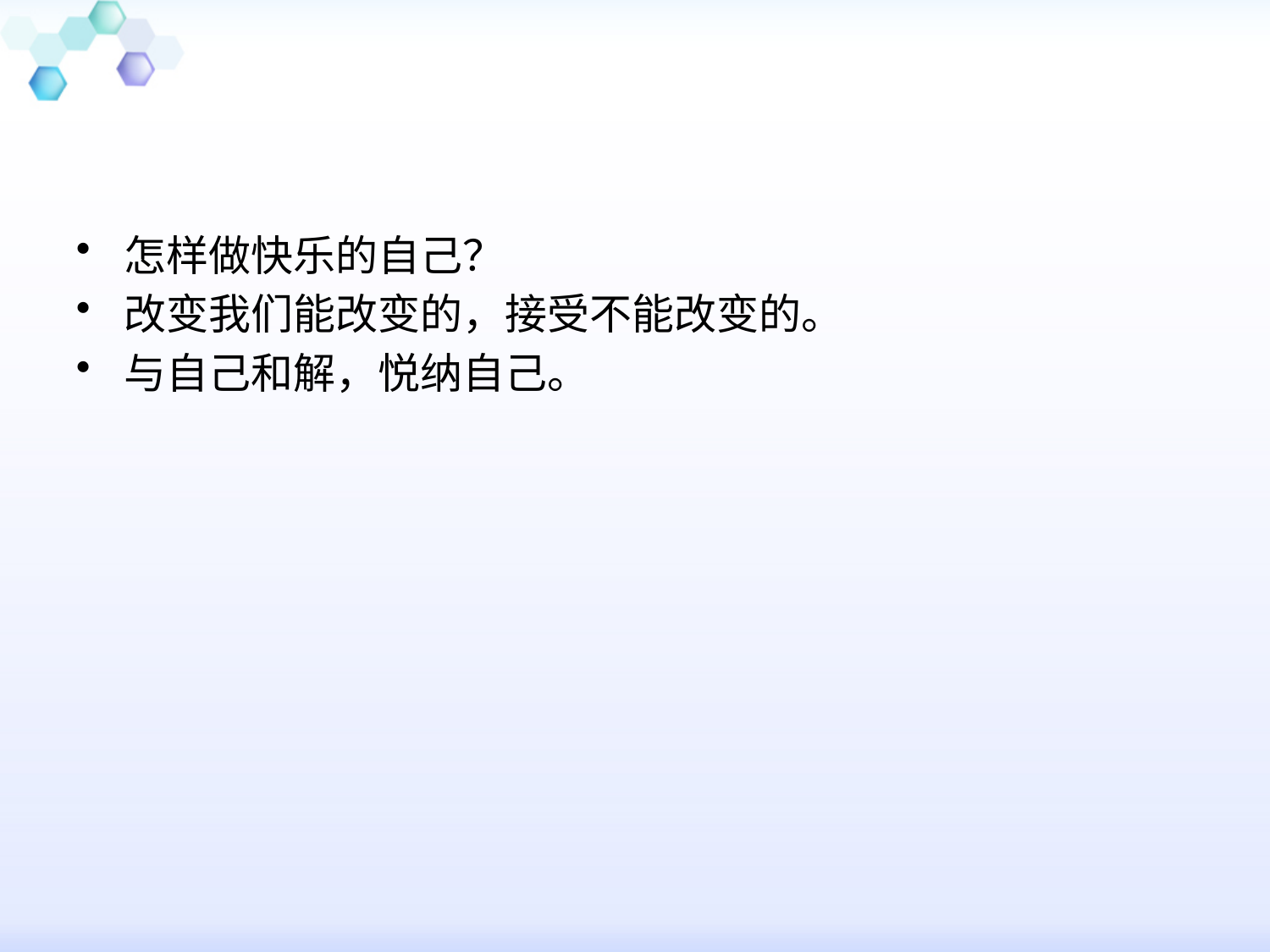

怎样做快乐的自己？
改变我们能改变的，接受不能改变的。
与自己和解，悦纳自己。